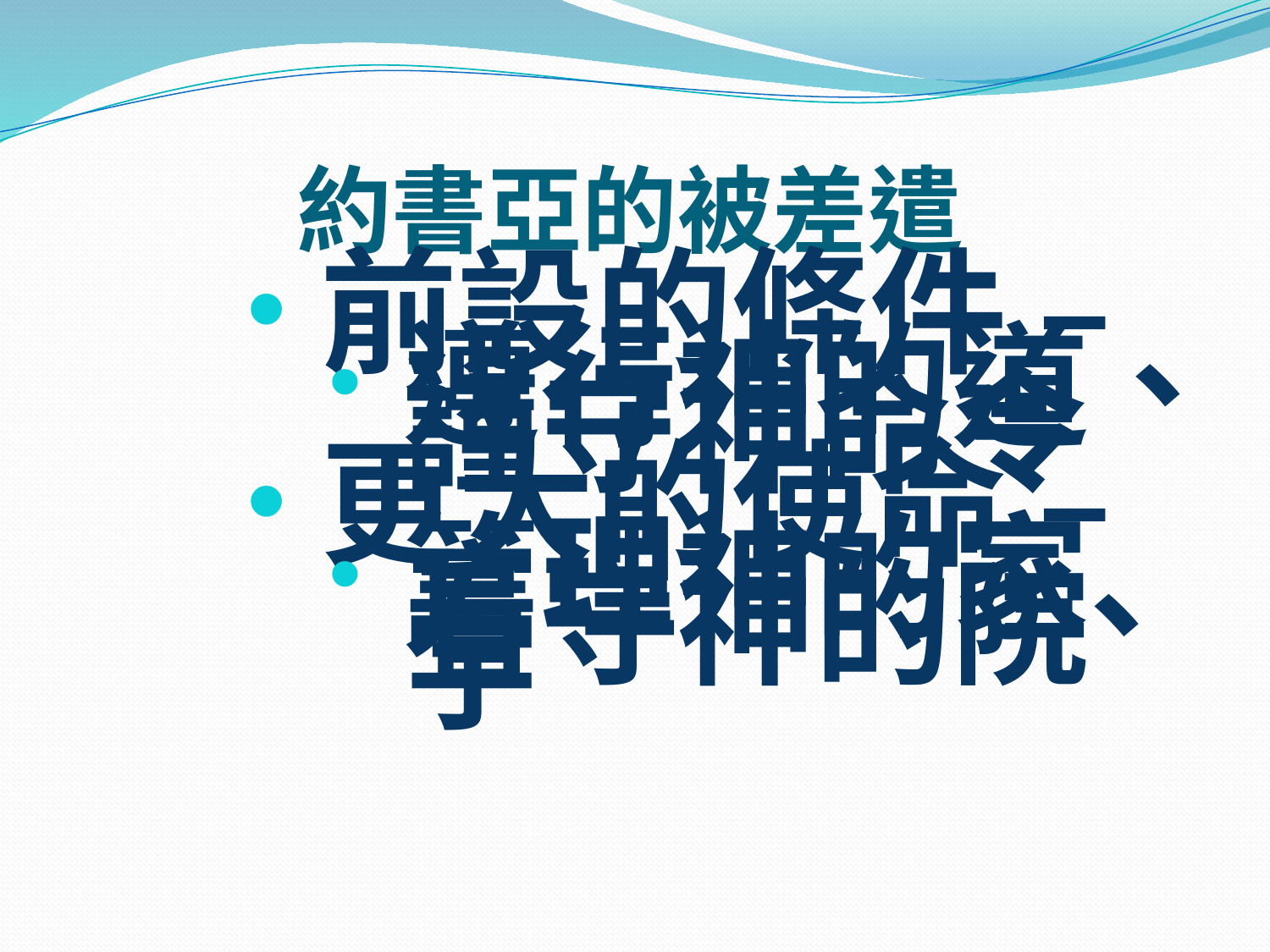

# 約書亞的被差遣
前設的條件 –
遵行神的道、謹守神命令
更大的使命 –
管理神的家、看守神的院宇